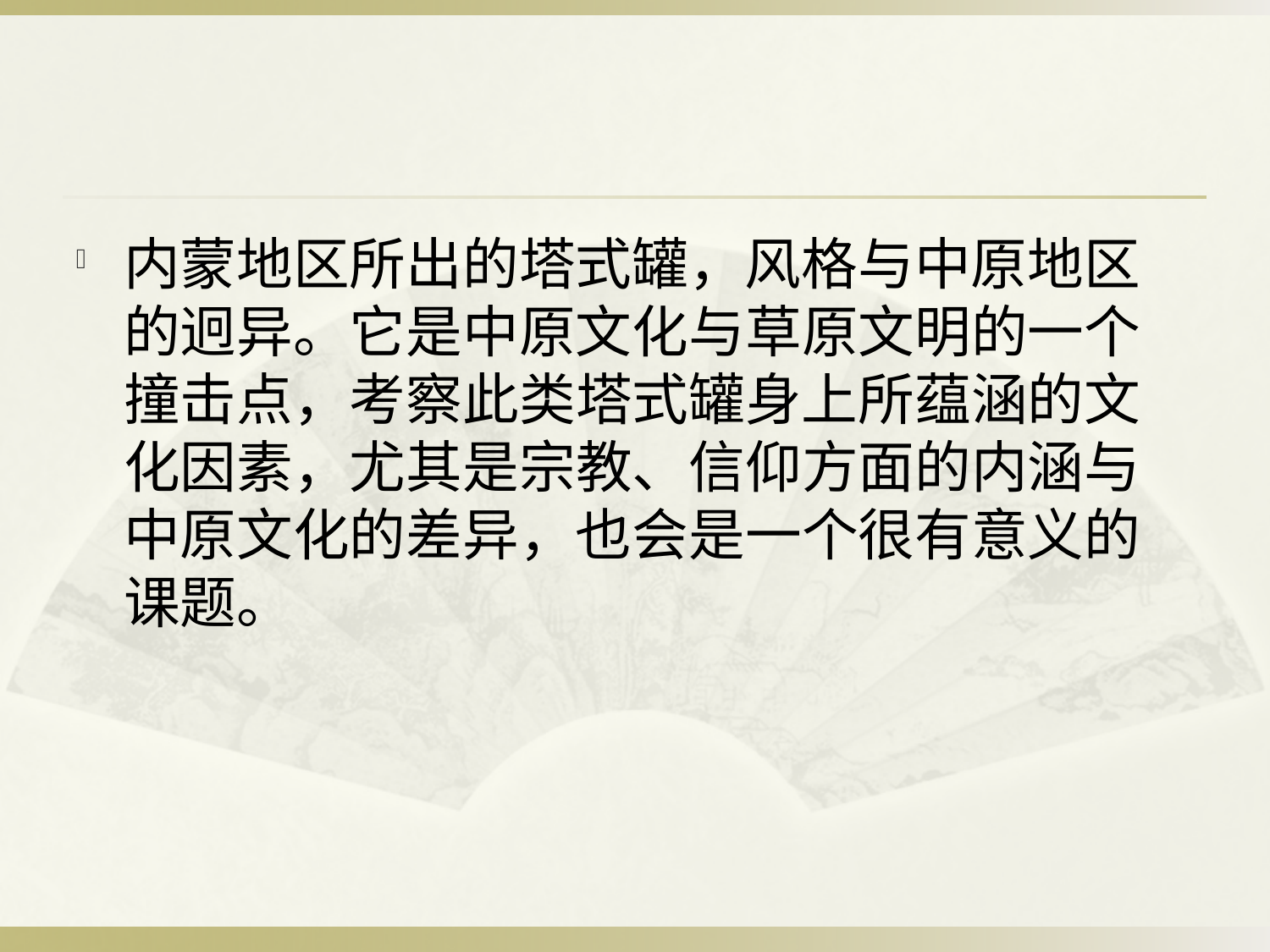

#
内蒙地区所出的塔式罐，风格与中原地区的迥异。它是中原文化与草原文明的一个撞击点，考察此类塔式罐身上所蕴涵的文化因素，尤其是宗教、信仰方面的内涵与中原文化的差异，也会是一个很有意义的课题。